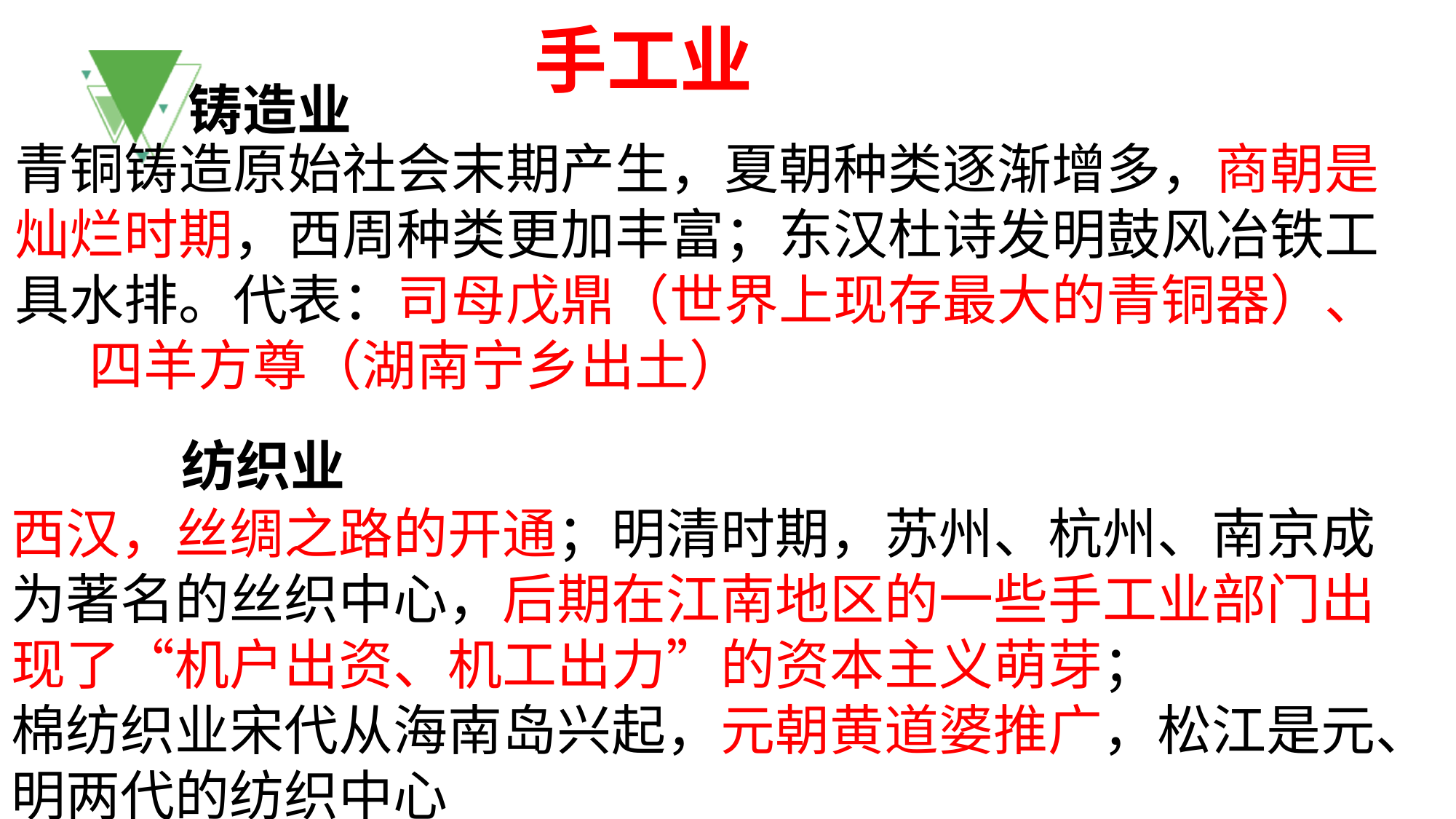

# 手工业
铸造业
青铜铸造原始社会末期产生，夏朝种类逐渐增多，商朝是灿烂时期，西周种类更加丰富；东汉杜诗发明鼓风冶铁工具水排。代表：司母戊鼎（世界上现存最大的青铜器）、
     四羊方尊（湖南宁乡出土）
纺织业
西汉，丝绸之路的开通；明清时期，苏州、杭州、南京成为著名的丝织中心，后期在江南地区的一些手工业部门出现了“机户出资、机工出力”的资本主义萌芽；
棉纺织业宋代从海南岛兴起，元朝黄道婆推广，松江是元、明两代的纺织中心